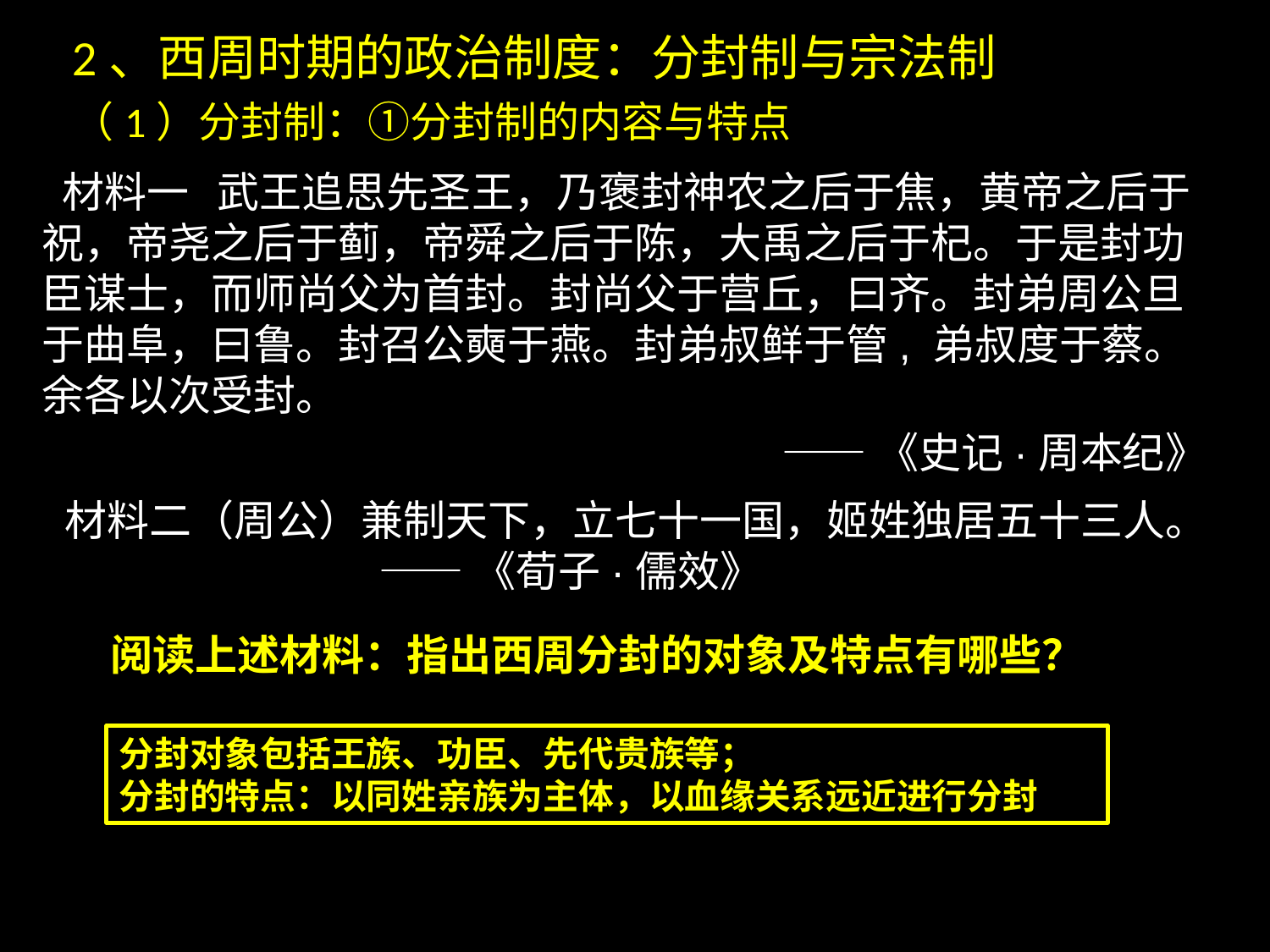

2、西周时期的政治制度：分封制与宗法制
（1）分封制：①分封制的内容与特点）
 材料一   武王追思先圣王，乃褒封神农之后于焦，黄帝之后于祝，帝尧之后于蓟，帝舜之后于陈，大禹之后于杞。于是封功臣谋士，而师尚父为首封。封尚父于营丘，曰齐。封弟周公旦于曲阜，曰鲁。封召公奭于燕。封弟叔鲜于管, 弟叔度于蔡。余各以次受封。
                ——《史记·周本纪》
材料二（周公）兼制天下，立七十一国，姬姓独居五十三人。
                                 ——《荀子·儒效》

阅读上述材料：指出西周分封的对象及特点有哪些？
分封对象包括王族、功臣、先代贵族等；
分封的特点：以同姓亲族为主体，以血缘关系远近进行分封